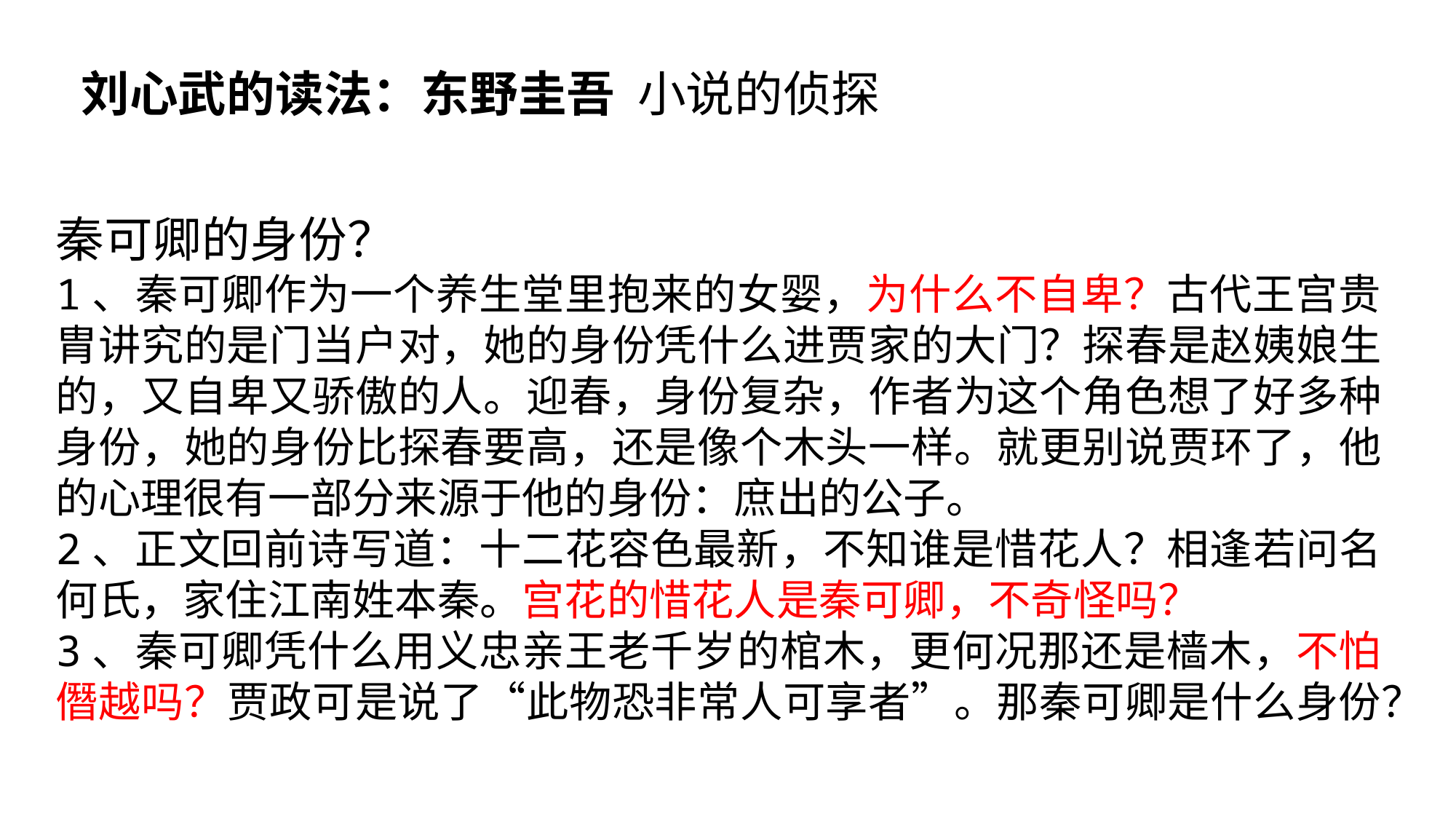

刘心武的读法：东野圭吾  小说的侦探
秦可卿的身份？
1、秦可卿作为一个养生堂里抱来的女婴，为什么不自卑？古代王宫贵胄讲究的是门当户对，她的身份凭什么进贾家的大门？探春是赵姨娘生的，又自卑又骄傲的人。迎春，身份复杂，作者为这个角色想了好多种身份，她的身份比探春要高，还是像个木头一样。就更别说贾环了，他的心理很有一部分来源于他的身份：庶出的公子。
2、正文回前诗写道：十二花容色最新，不知谁是惜花人？相逢若问名何氏，家住江南姓本秦。宫花的惜花人是秦可卿，不奇怪吗？
3、秦可卿凭什么用义忠亲王老千岁的棺木，更何况那还是樯木，不怕僭越吗？贾政可是说了“此物恐非常人可享者”。那秦可卿是什么身份？